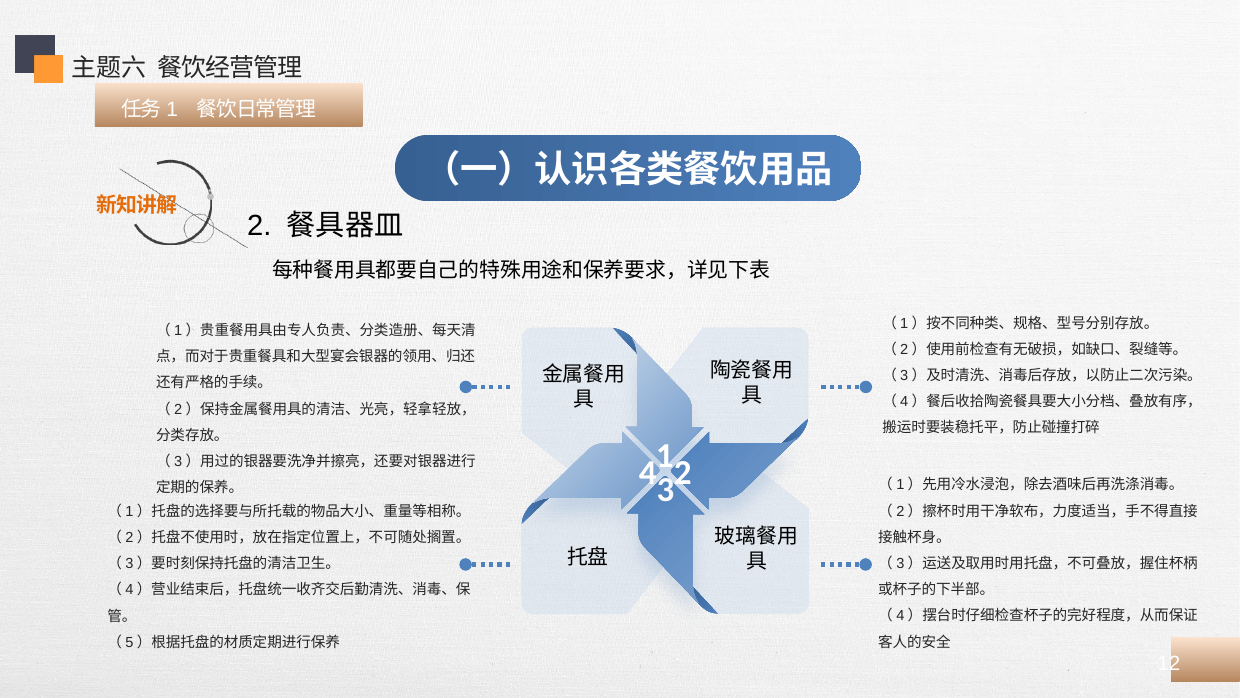

主题六  餐饮经营管理
 任务1   餐饮日常管理
（一）认识各类餐饮用品
2. 餐具器皿
每种餐用具都要自己的特殊用途和保养要求，详见下表

（1）按不同种类、规格、型号分别存放。
（2）使用前检查有无破损，如缺口、裂缝等。
（3）及时清洗、消毒后存放，以防止二次污染。
（4）餐后收拾陶瓷餐具要大小分档、叠放有序，搬运时要装稳托平，防止碰撞打碎
1
陶瓷餐用具
金属餐用具
（1）贵重餐用具由专人负责、分类造册、每天清点，而对于贵重餐具和大型宴会银器的领用、归还还有严格的手续。
（2）保持金属餐用具的清洁、光亮，轻拿轻放，分类存放。
（3）用过的银器要洗净并擦亮，还要对银器进行定期的保养。

4
2

3

玻璃餐用具
（1）先用冷水浸泡，除去酒味后再洗涤消毒。
（2）擦杯时用干净软布，力度适当，手不得直接接触杯身。
（3）运送及取用时用托盘，不可叠放，握住杯柄或杯子的下半部。
（4）摆台时仔细检查杯子的完好程度，从而保证
客人的安全
（1）托盘的选择要与所托载的物品大小、重量等相称。
（2）托盘不使用时，放在指定位置上，不可随处搁置。
（3）要时刻保持托盘的清洁卫生。
（4）营业结束后，托盘统一收齐交后勤清洗、消毒、保管。
（5）根据托盘的材质定期进行保养
托盘